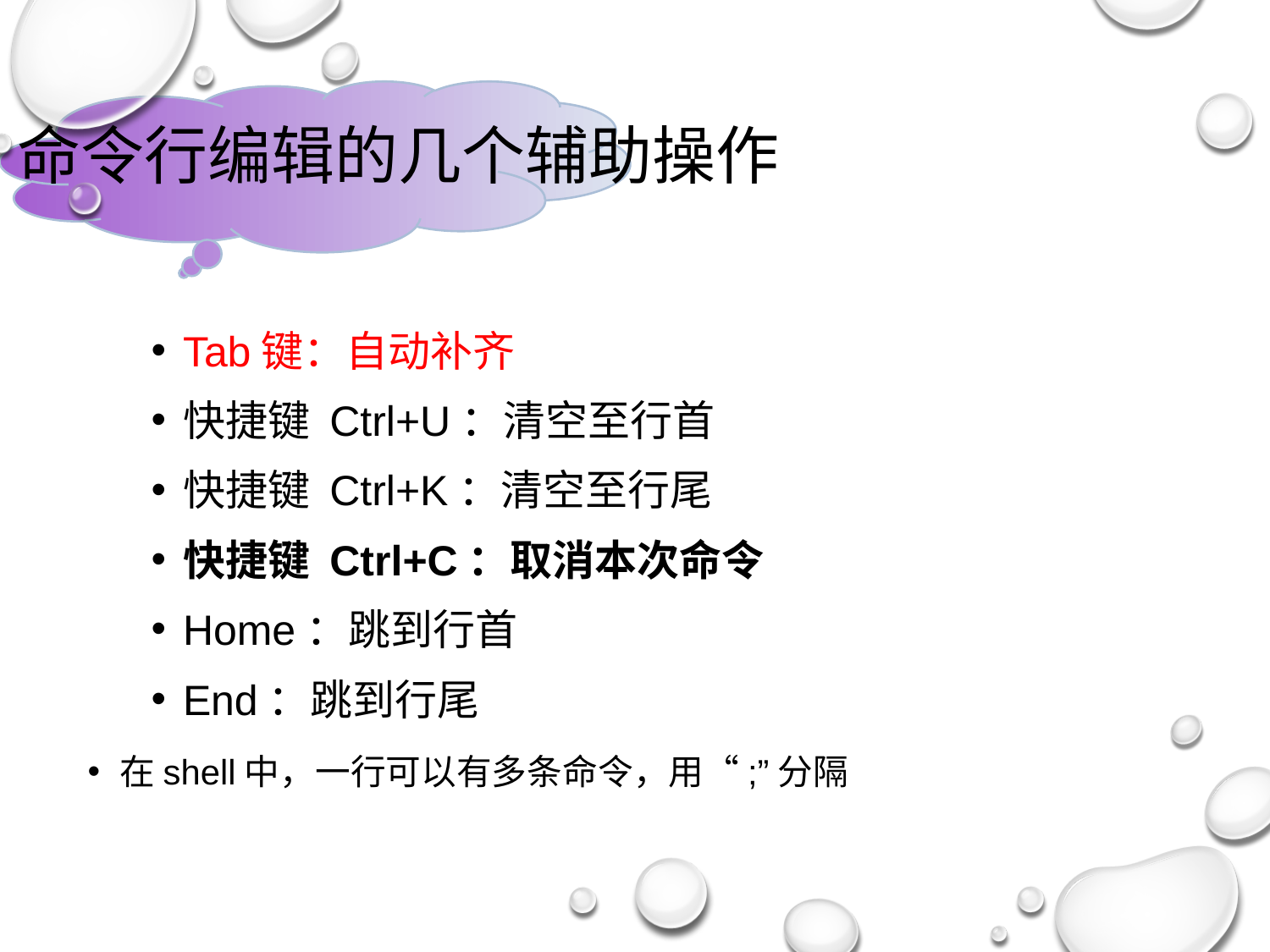

# 命令行编辑的几个辅助操作
Tab键：自动补齐
快捷键 Ctrl+U：清空至行首
快捷键 Ctrl+K：清空至行尾
快捷键 Ctrl+C：取消本次命令
Home：跳到行首
End：跳到行尾
在shell中，一行可以有多条命令，用“;”分隔